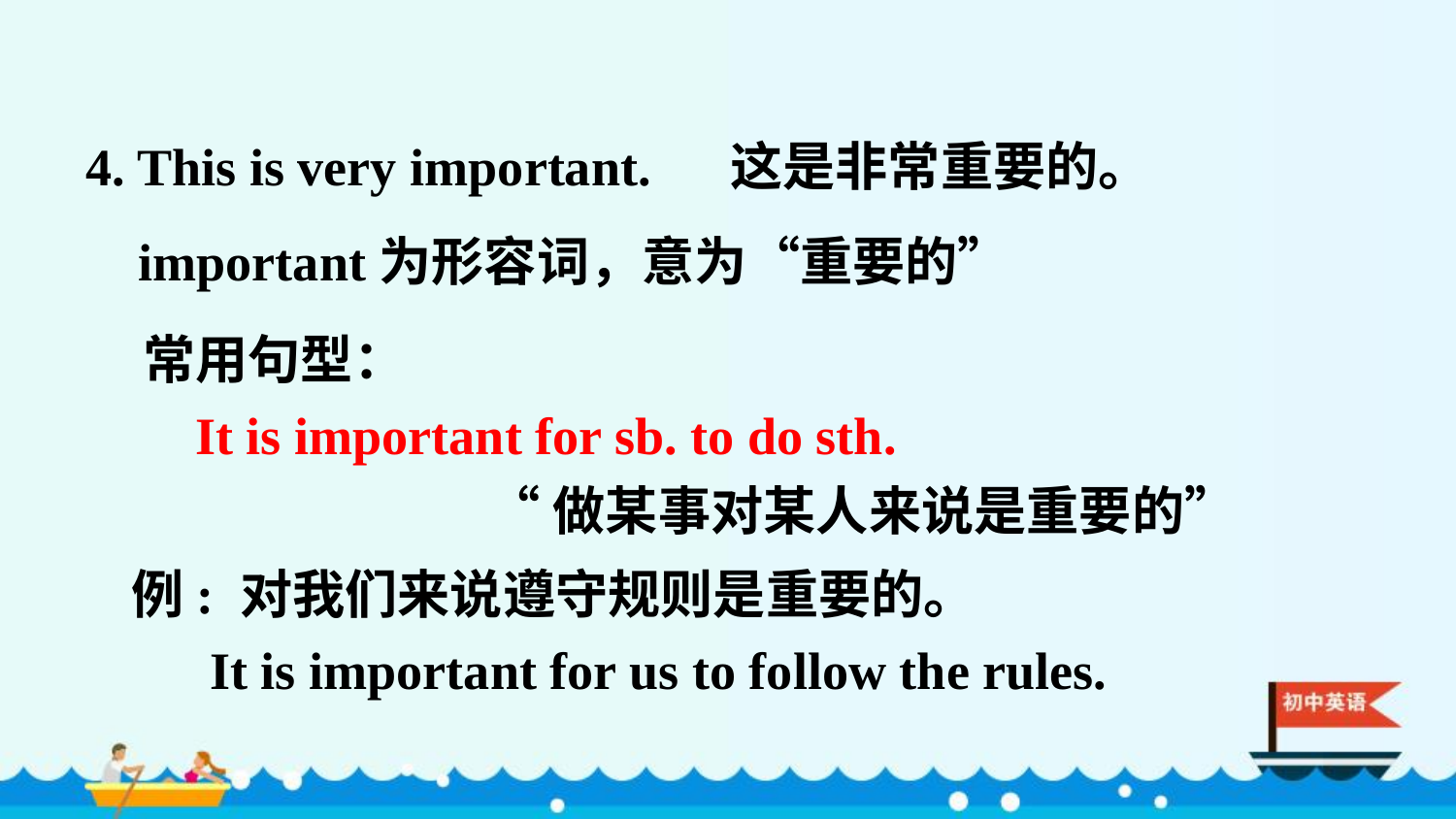

4. This is very important.     这是非常重要的。
important为形容词，意为“重要的”
常用句型：
    It is important for sb. to do sth.
                             “做某事对某人来说是重要的”
例: 对我们来说遵守规则是重要的。
      It is important for us to follow the rules.